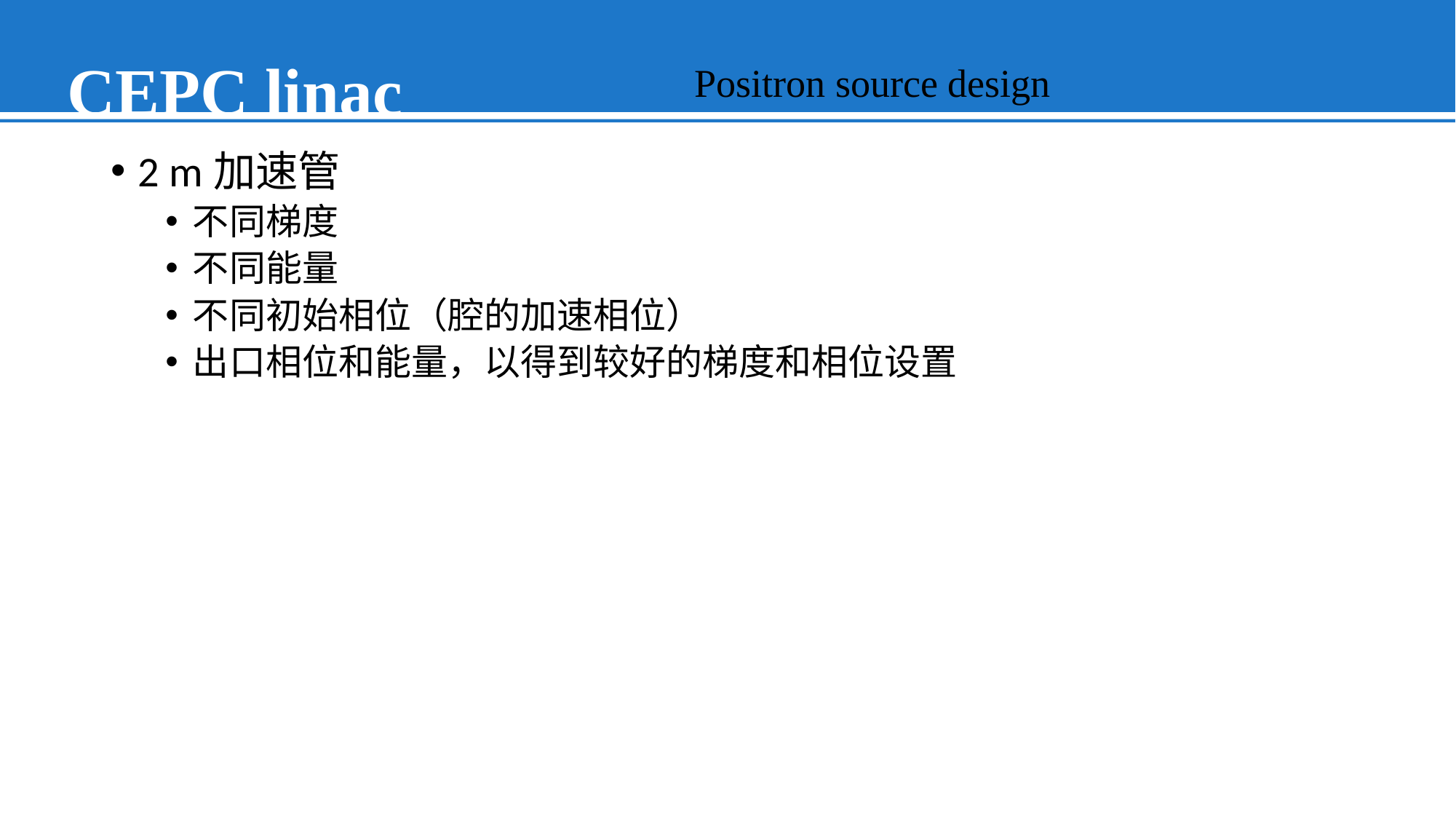

# CEPC linac
Positron source design

2 m加速管
不同梯度
不同能量
不同初始相位（腔的加速相位）
出口相位和能量，以得到较好的梯度和相位设置